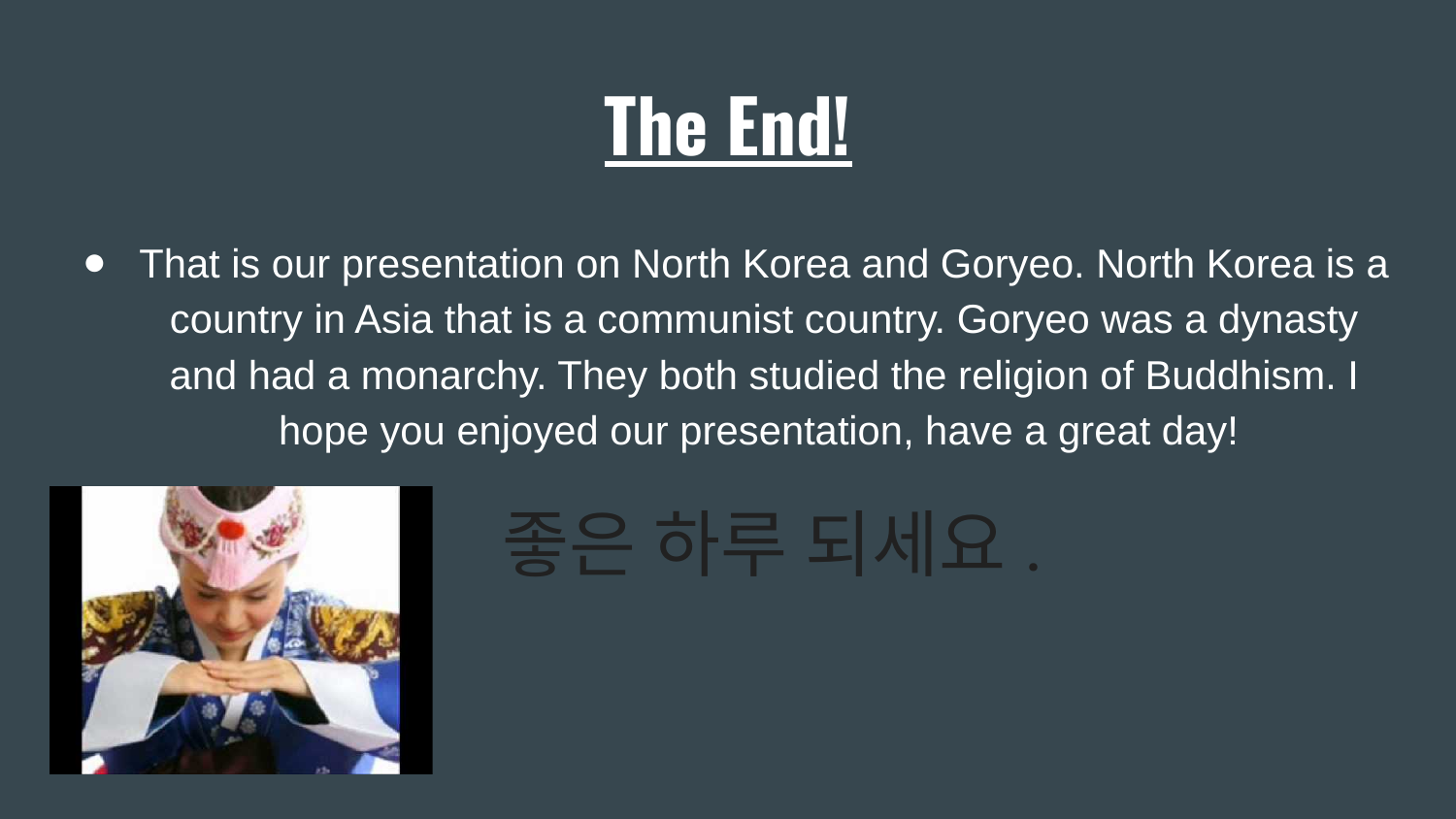

# The End!
That is our presentation on North Korea and Goryeo. North Korea is a country in Asia that is a communist country. Goryeo was a dynasty and had a monarchy. They both studied the religion of Buddhism. I hope you enjoyed our presentation, have a great day!
    좋은 하루 되세요.